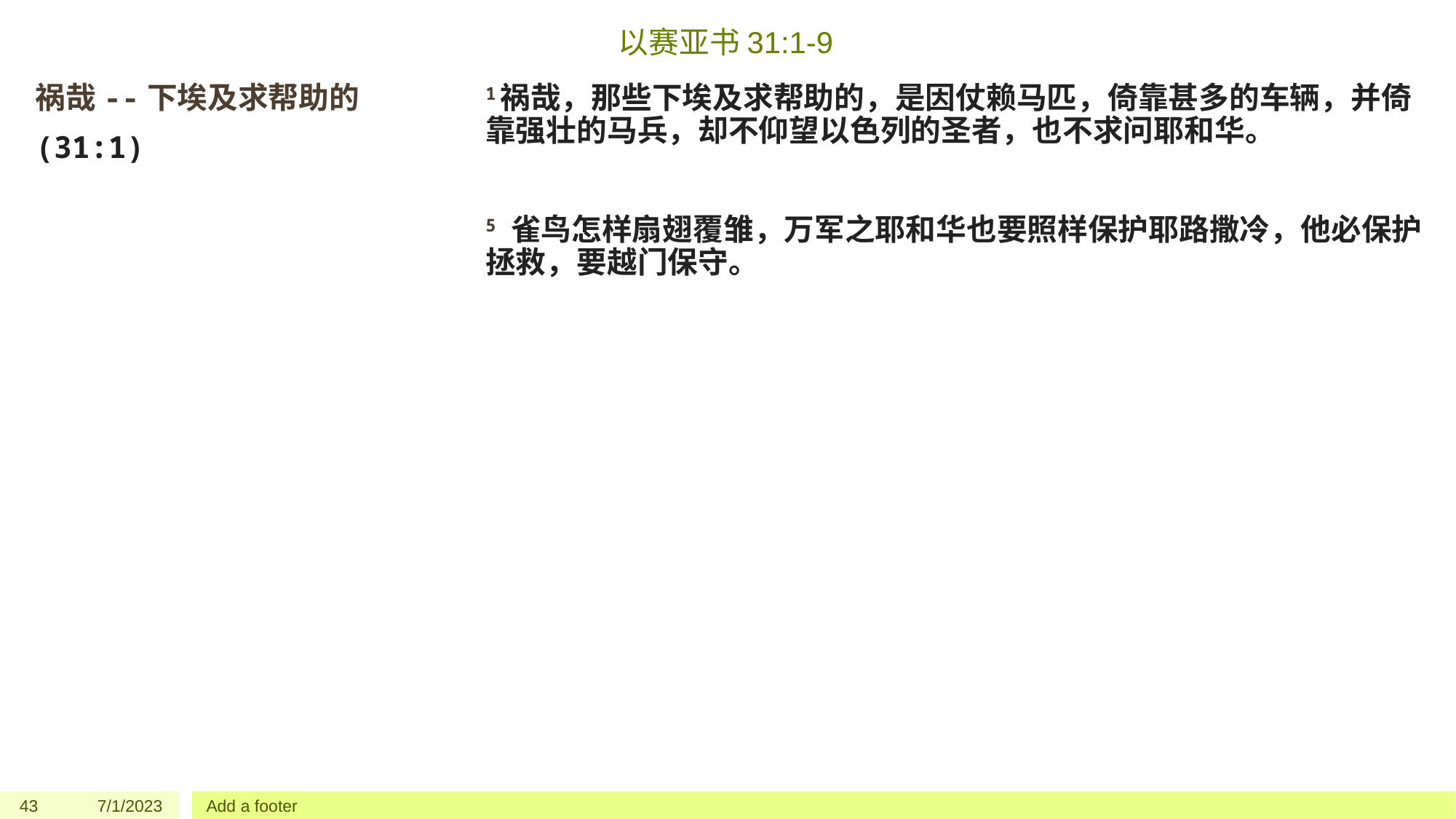

# 以赛亚书31:1-9
祸哉--下埃及求帮助的
(31:1)

1祸哉，那些下埃及求帮助的，是因仗赖马匹，倚靠甚多的车辆，并倚靠强壮的马兵，却不仰望以色列的圣者，也不求问耶和华。

5 雀鸟怎样扇翅覆雏，万军之耶和华也要照样保护耶路撒冷，他必保护拯救，要越门保守。
43
7/1/2023
Add a footer